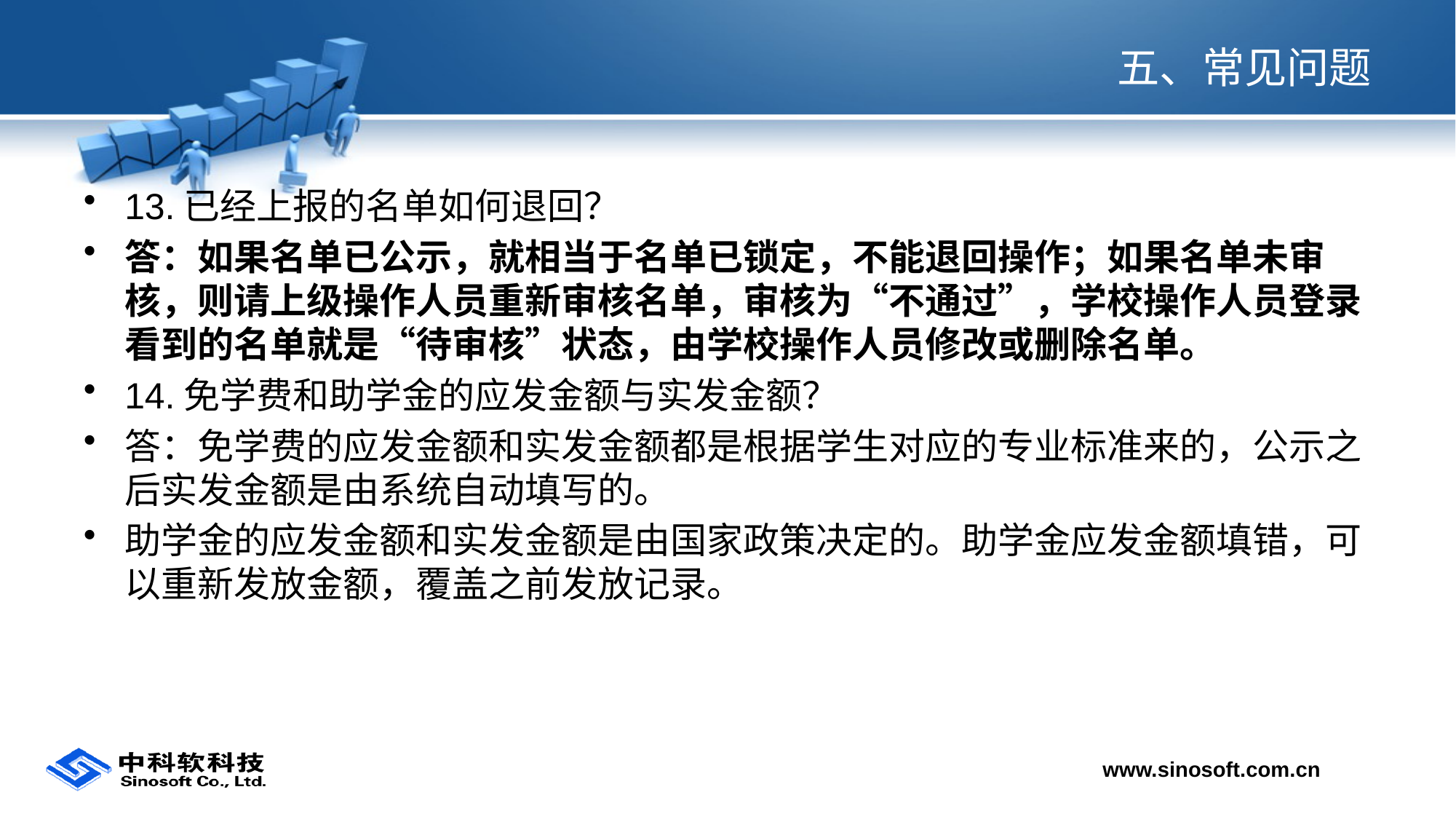

# 五、常见问题
13.已经上报的名单如何退回？
答：如果名单已公示，就相当于名单已锁定，不能退回操作；如果名单未审核，则请上级操作人员重新审核名单，审核为“不通过”，学校操作人员登录看到的名单就是“待审核”状态，由学校操作人员修改或删除名单。
14.免学费和助学金的应发金额与实发金额？
答：免学费的应发金额和实发金额都是根据学生对应的专业标准来的，公示之后实发金额是由系统自动填写的。
助学金的应发金额和实发金额是由国家政策决定的。助学金应发金额填错，可以重新发放金额，覆盖之前发放记录。